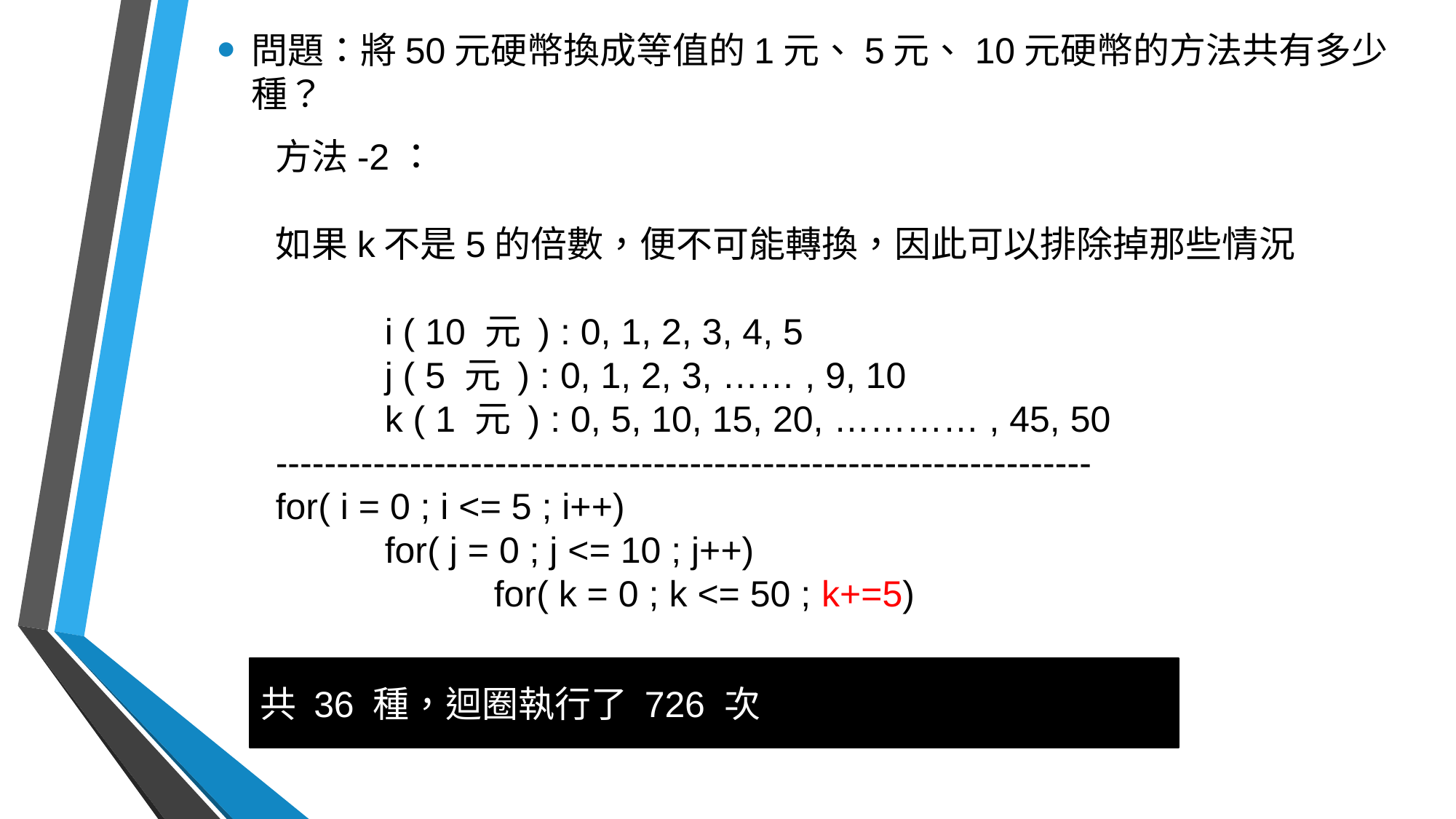

問題：將50元硬幣換成等值的1元、5元、10元硬幣的方法共有多少種？
方法-2：

如果k不是5的倍數，便不可能轉換，因此可以排除掉那些情況

	i ( 10 元 ) : 0, 1, 2, 3, 4, 5
	j ( 5 元 ) : 0, 1, 2, 3, …… , 9, 10
	k ( 1 元 ) : 0, 5, 10, 15, 20, ………… , 45, 50
-------------------------------------------------------------------
for( i = 0 ; i <= 5 ; i++)
	for( j = 0 ; j <= 10 ; j++)
		for( k = 0 ; k <= 50 ; k+=5)

共 36 種，迴圈執行了 726 次